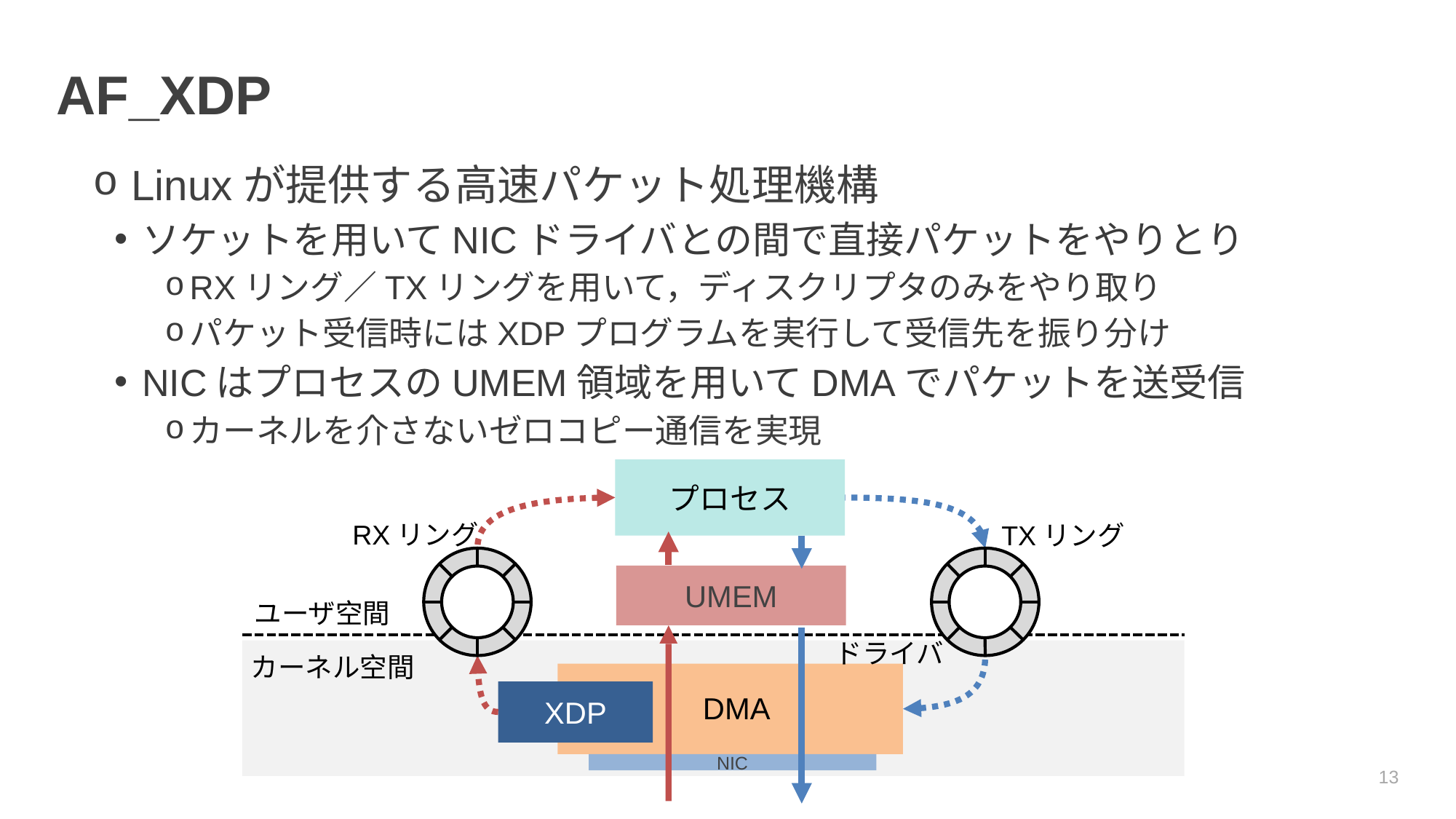

# AF_XDP
Linuxが提供する高速パケット処理機構
ソケットを用いてNICドライバとの間で直接パケットをやりとり
RXリング／TXリングを用いて，ディスクリプタのみをやり取り
パケット受信時にはXDPプログラムを実行して受信先を振り分け
NICはプロセスのUMEM領域を用いてDMAでパケットを送受信
カーネルを介さないゼロコピー通信を実現

プロセス
RXリング
TXリング

UMEM
ユーザ空間
ドライバ

カーネル空間

XDP
DMA
NIC
13